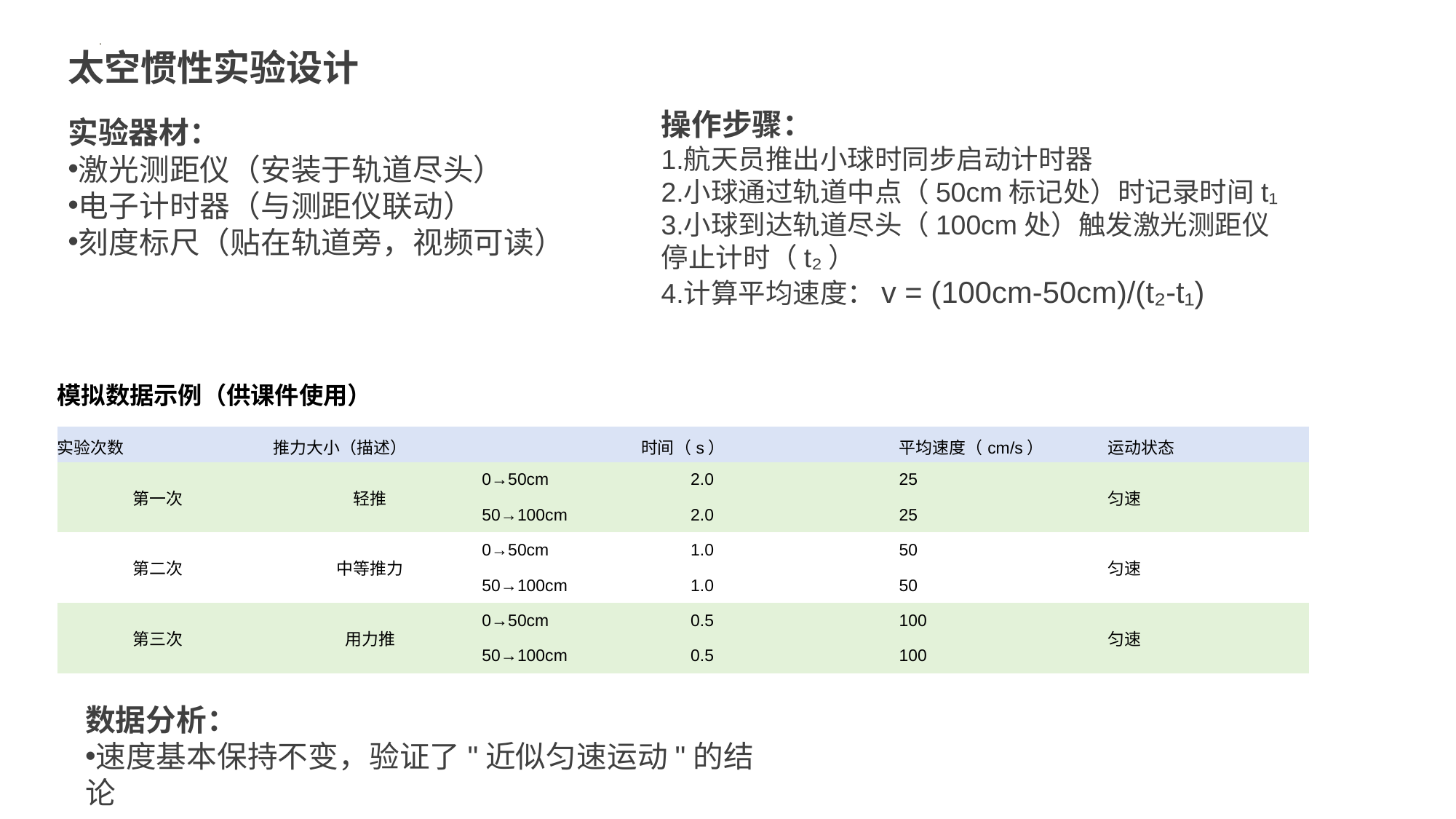

太空惯性实验设计
操作步骤：
航天员推出小球时同步启动计时器
小球通过轨道中点（50cm标记处）时记录时间t₁
小球到达轨道尽头（100cm处）触发激光测距仪停止计时（t₂）
计算平均速度：v = (100cm-50cm)/(t₂-t₁)
实验器材：
激光测距仪（安装于轨道尽头）
电子计时器（与测距仪联动）
刻度标尺（贴在轨道旁，视频可读）

模拟数据示例（供课件使用）
| 实验次数 | 推力大小（描述） | 时间（s） |  | 平均速度（cm/s） | 运动状态 |
| --- | --- | --- | --- | --- | --- |
| 第一次 | 轻推 | 0→50cm | 2.0 | 25 | 匀速 |
|  |  | 50→100cm | 2.0 | 25 |  |
| 第二次 | 中等推力 | 0→50cm | 1.0 | 50 | 匀速 |
|  |  | 50→100cm | 1.0 | 50 |  |
| 第三次 | 用力推 | 0→50cm | 0.5 | 100 | 匀速 |
|  |  | 50→100cm | 0.5 | 100 |  |
数据分析：
速度基本保持不变，验证了"近似匀速运动"的结论